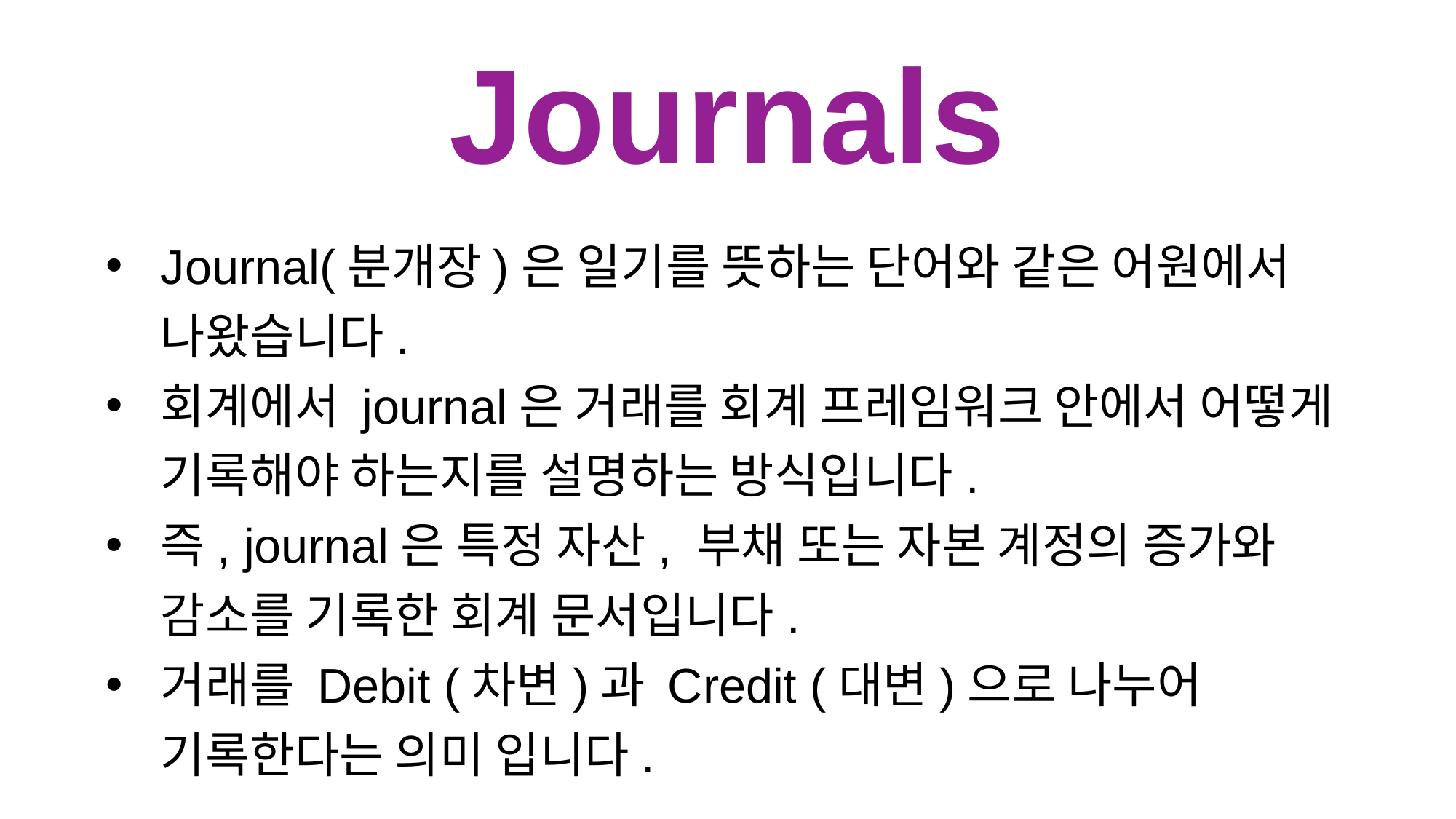

Journals
Journal(분개장)은 일기를 뜻하는 단어와 같은 어원에서 나왔습니다.
회계에서 journal은 거래를 회계 프레임워크 안에서 어떻게 기록해야 하는지를 설명하는 방식입니다.
즉, journal은 특정 자산, 부채 또는 자본 계정의 증가와 감소를 기록한 회계 문서입니다.
거래를 Debit (차변)과 Credit (대변)으로 나누어 기록한다는 의미 입니다.